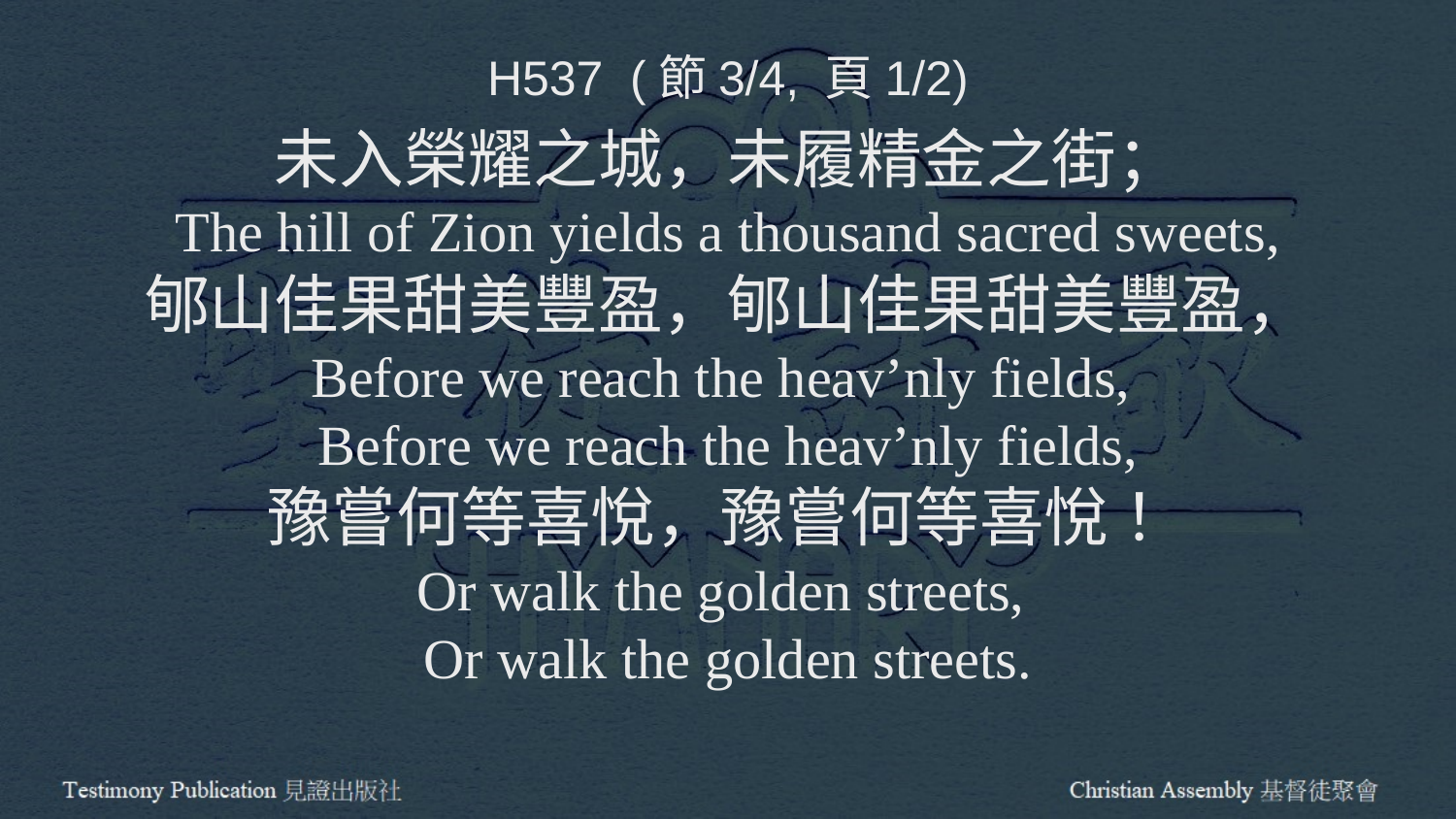

H537  (節3/4, 頁1/2)
未入榮耀之城，未履精金之街；
The hill of Zion yields a thousand sacred sweets,
郇山佳果甜美豐盈，郇山佳果甜美豐盈，
Before we reach the heav’nly fields,
Before we reach the heav’nly fields,
豫嘗何等喜悅，豫嘗何等喜悅 ！
Or walk the golden streets,
Or walk the golden streets.